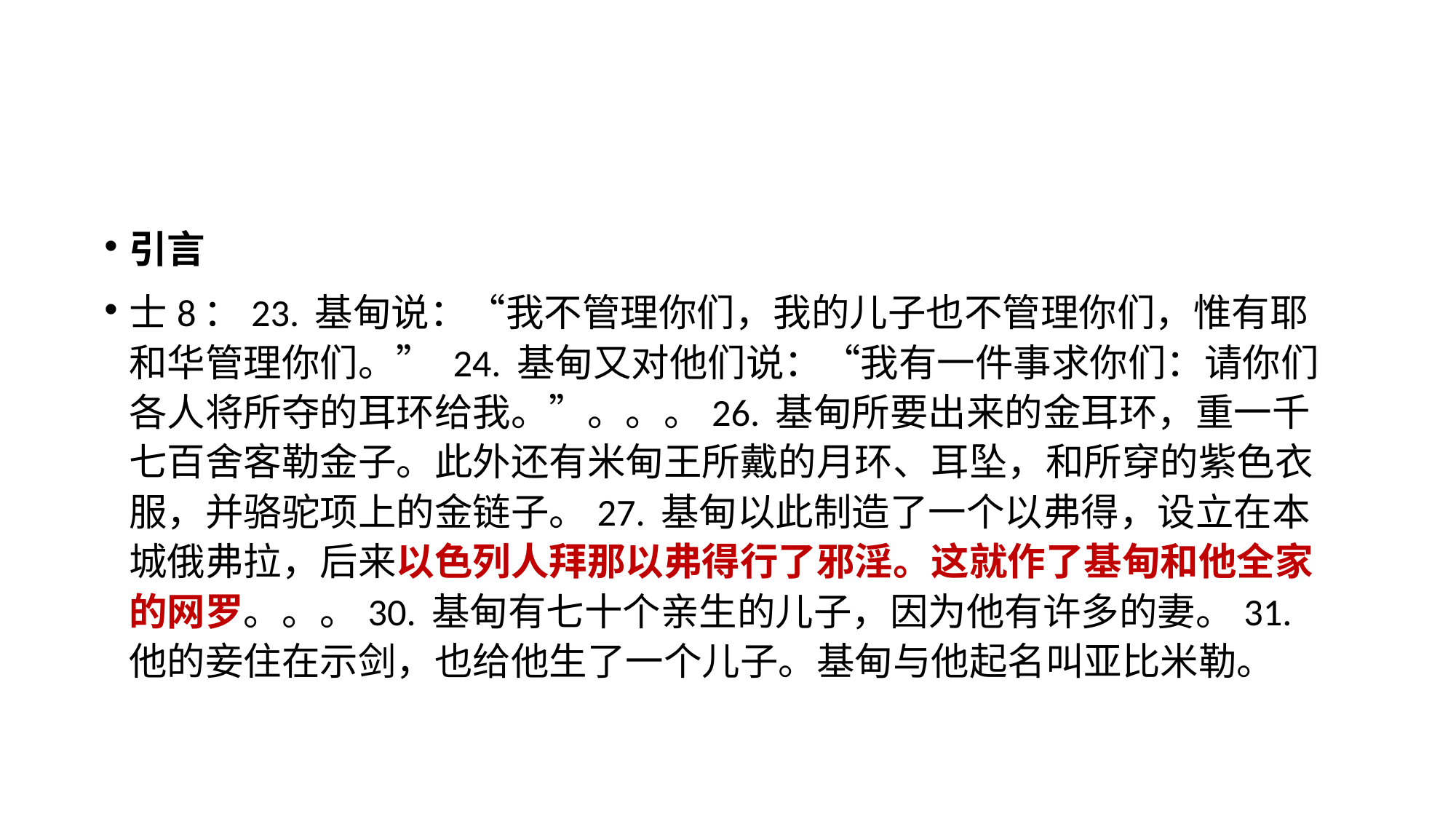

引言
士8：23. 基甸说：“我不管理你们，我的儿子也不管理你们，惟有耶和华管理你们。” 24. 基甸又对他们说：“我有一件事求你们：请你们各人将所夺的耳环给我。”。。。26. 基甸所要出来的金耳环，重一千七百舍客勒金子。此外还有米甸王所戴的月环、耳坠，和所穿的紫色衣服，并骆驼项上的金链子。27. 基甸以此制造了一个以弗得，设立在本城俄弗拉，后来以色列人拜那以弗得行了邪淫。这就作了基甸和他全家的网罗。。。30. 基甸有七十个亲生的儿子，因为他有许多的妻。31. 他的妾住在示剑，也给他生了一个儿子。基甸与他起名叫亚比米勒。